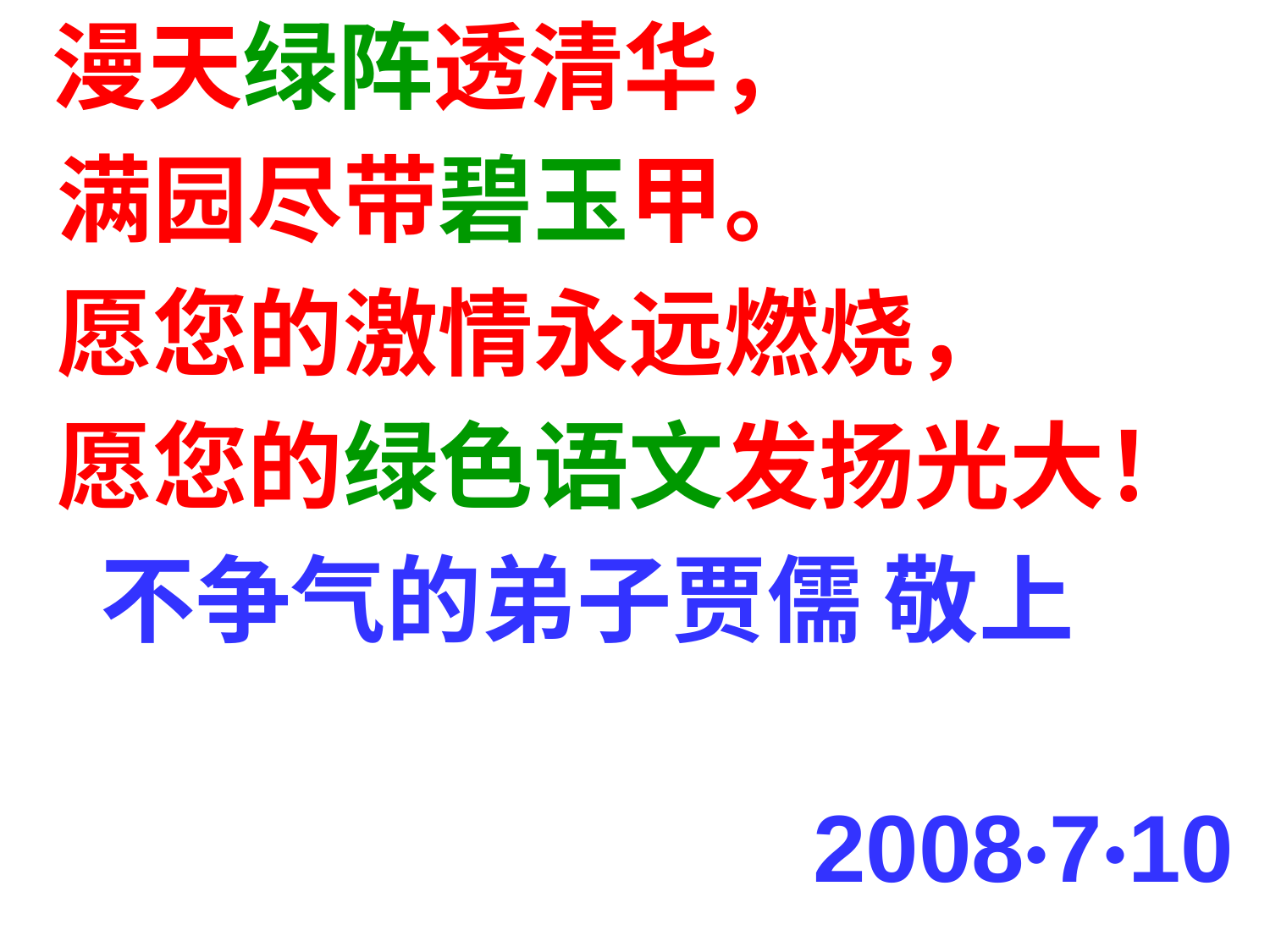

漫天绿阵透清华，
 满园尽带碧玉甲。
 愿您的激情永远燃烧，
 愿您的绿色语文发扬光大！
   不争气的弟子贾儒 敬上
              2008·7·10